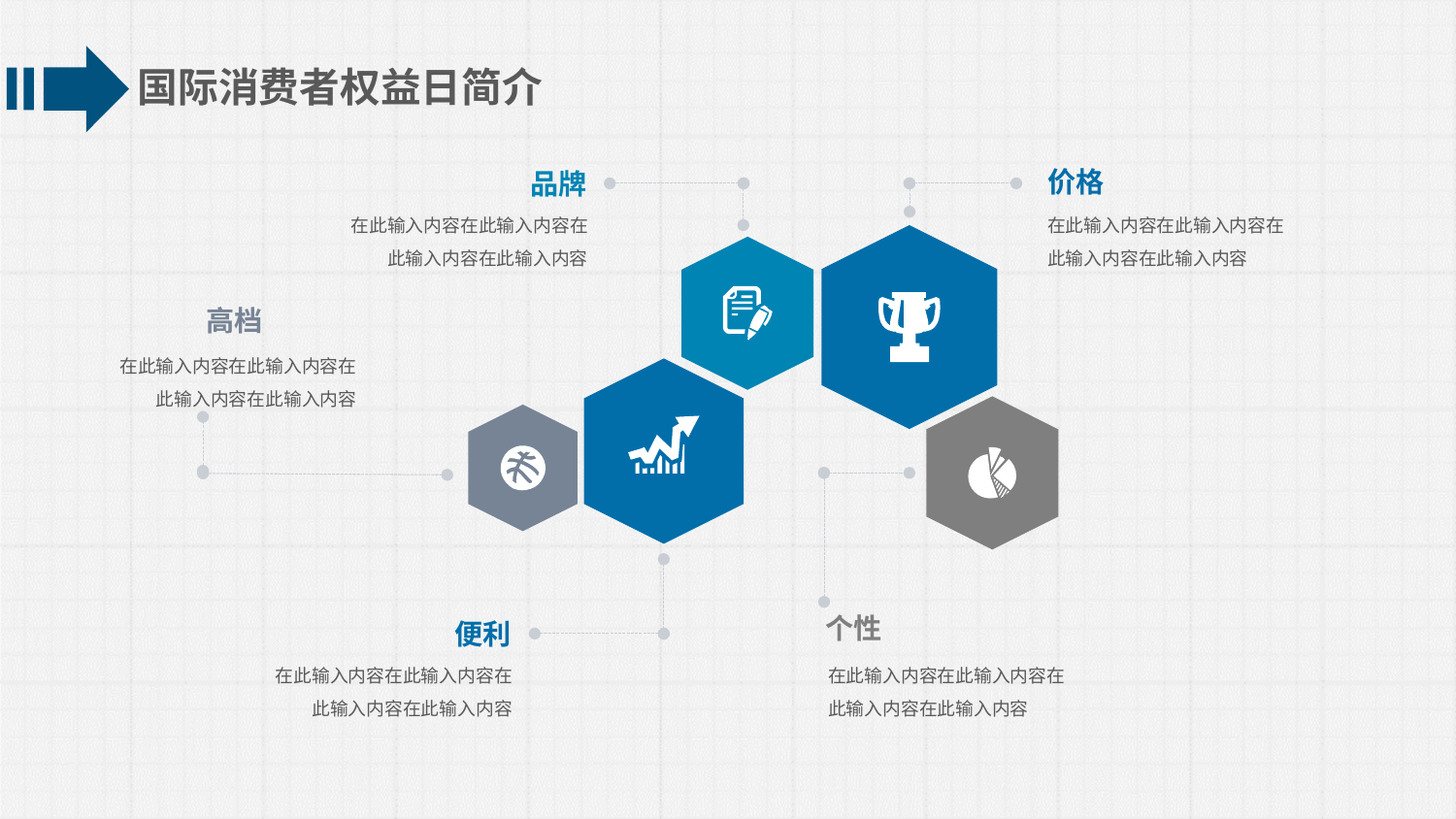

国际消费者权益日简介
价格
在此输入内容在此输入内容在此输入内容在此输入内容
品牌
在此输入内容在此输入内容在此输入内容在此输入内容

高档
在此输入内容在此输入内容在此输入内容在此输入内容

个性
在此输入内容在此输入内容在此输入内容在此输入内容
便利
在此输入内容在此输入内容在此输入内容在此输入内容